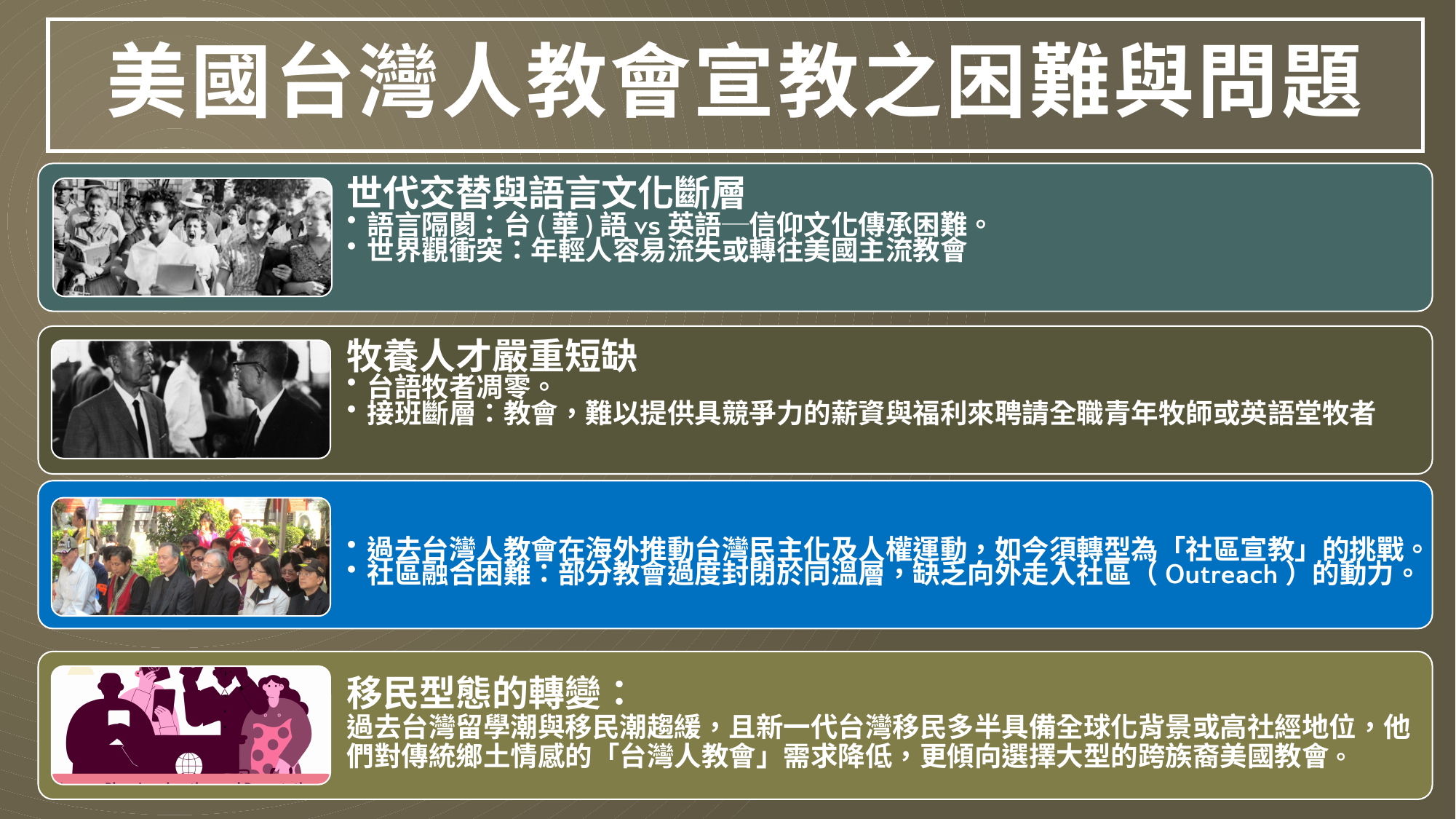

# 美國台灣人教會宣教之困難與問題
世代交替與語言文化斷層
語言隔閡：台(華)語vs英語─信仰文化傳承困難。
世界觀衝突：年輕人容易流失或轉往美國主流教會
牧養人才嚴重短缺
台語牧者凋零。
接班斷層：教會，難以提供具競爭力的薪資與福利來聘請全職青年牧師或英語堂牧者

過去台灣人教會在海外推動台灣民主化及人權運動，如今須轉型為「社區宣教」的挑戰。
社區融合困難：部分教會過度封閉於同溫層，缺乏向外走入社區（Outreach）的動力。
移民型態的轉變：
過去台灣留學潮與移民潮趨緩，且新一代台灣移民多半具備全球化背景或高社經地位，他們對傳統鄉土情感的「台灣人教會」需求降低，更傾向選擇大型的跨族裔美國教會。